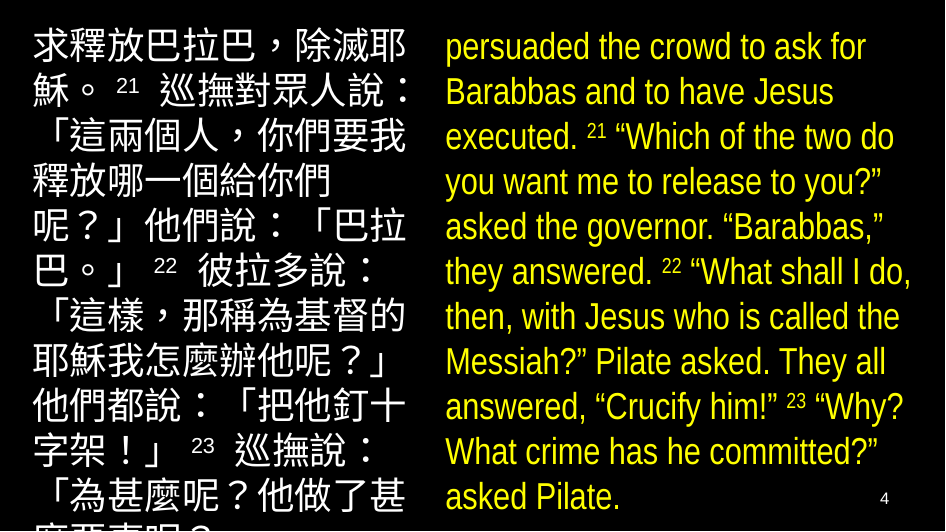

求釋放巴拉巴，除滅耶穌。21 巡撫對眾人說：「這兩個人，你們要我釋放哪一個給你們呢？」他們說：「巴拉巴。」22 彼拉多說：「這樣，那稱為基督的耶穌我怎麼辦他呢？」他們都說：「把他釘十字架！」23 巡撫說：「為甚麼呢？他做了甚麼惡事呢？」
persuaded the crowd to ask for Barabbas and to have Jesus executed. 21 “Which of the two do you want me to release to you?” asked the governor. “Barabbas,” they answered. 22 “What shall I do, then, with Jesus who is called the Messiah?” Pilate asked. They all answered, “Crucify him!” 23 “Why? What crime has he committed?” asked Pilate.
4